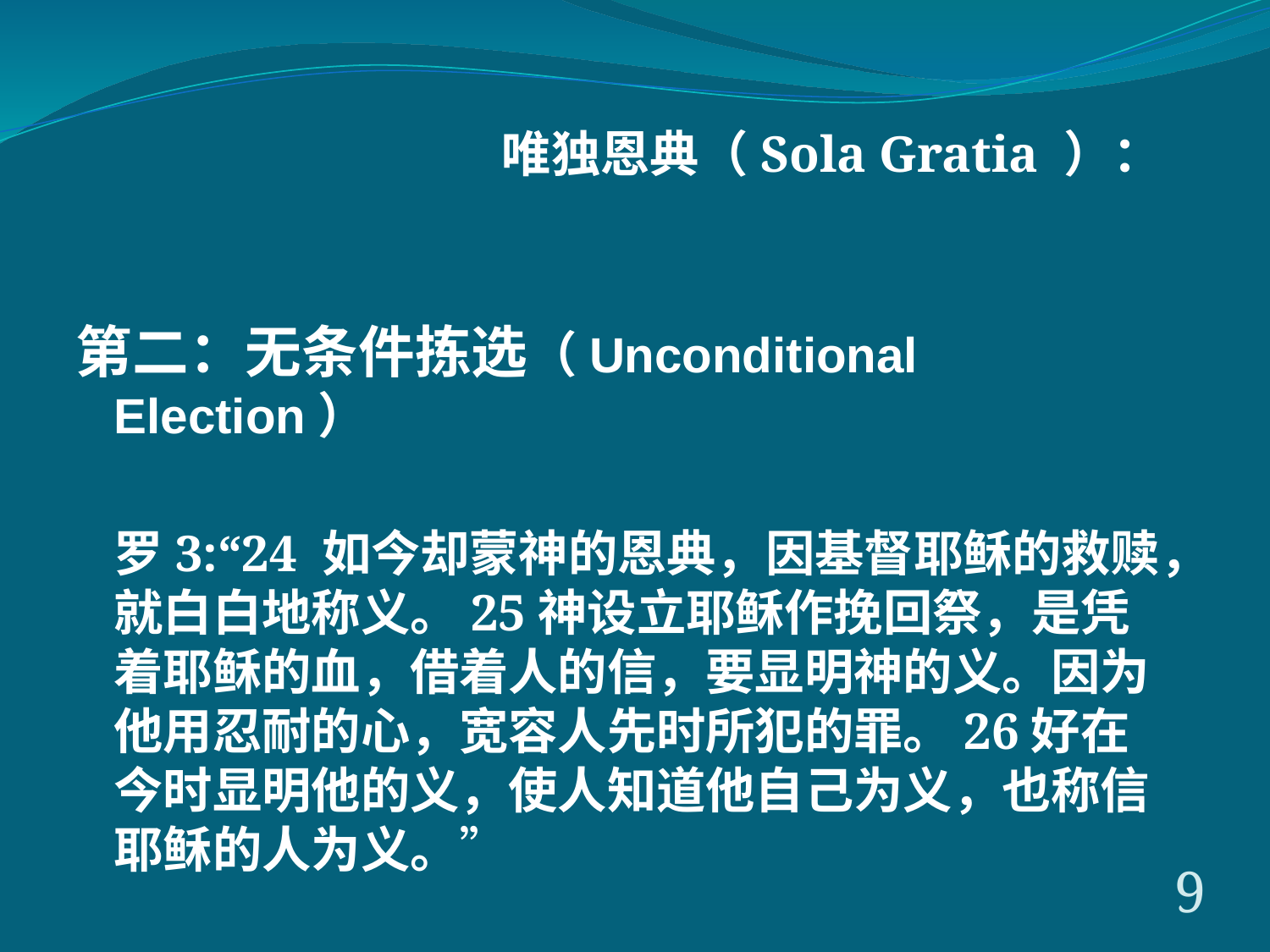

唯独恩典（Sola Gratia ）：

第二：无条件拣选（Unconditional Election）

	罗3:“24 如今却蒙神的恩典，因基督耶稣的救赎，就白白地称义。25神设立耶稣作挽回祭，是凭着耶稣的血，借着人的信，要显明神的义。因为他用忍耐的心，宽容人先时所犯的罪。26好在今时显明他的义，使人知道他自己为义，也称信耶稣的人为义。”

9